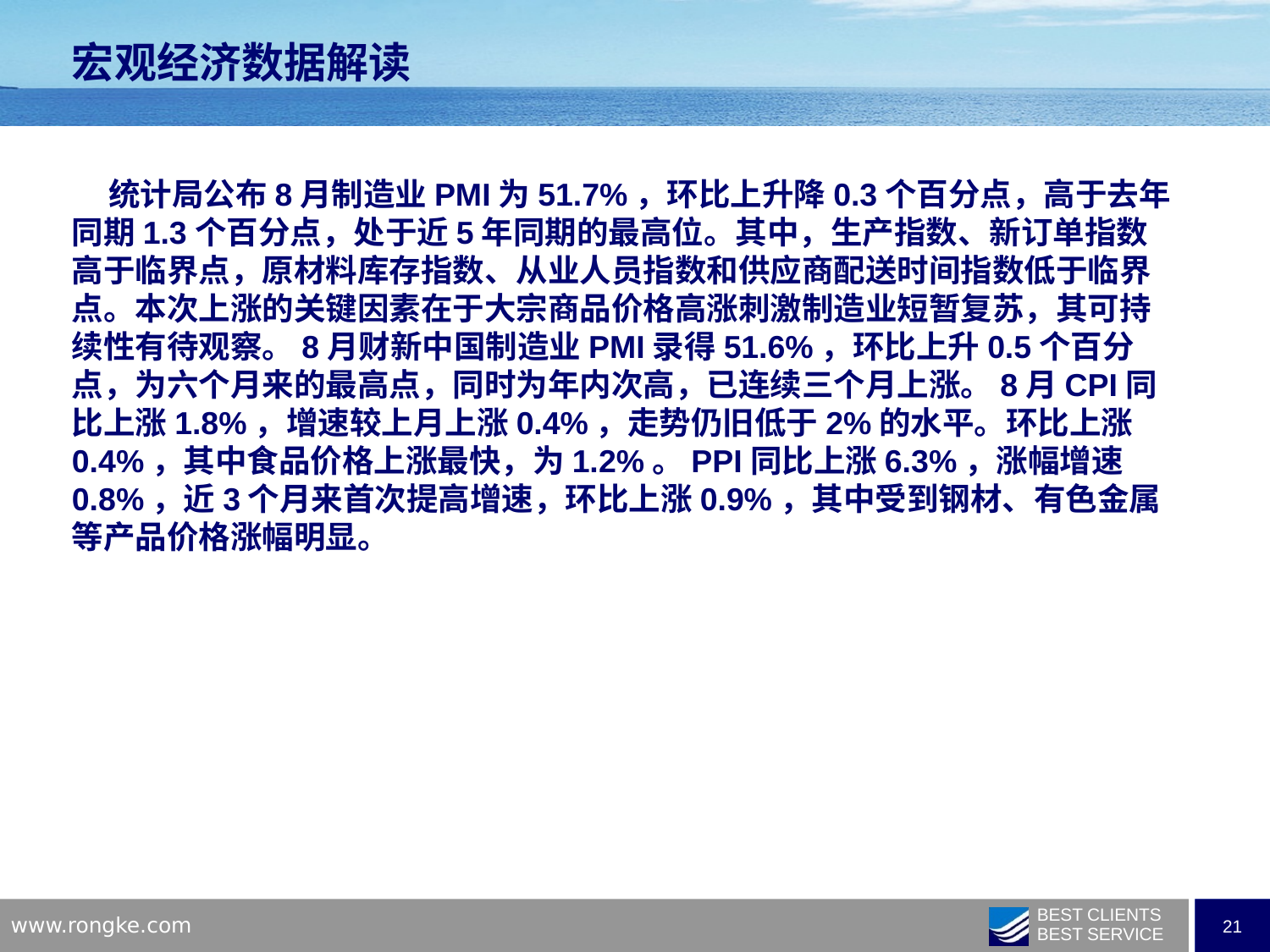

宏观经济数据解读
    统计局公布8月制造业PMI为51.7%，环比上升降0.3个百分点，高于去年同期1.3个百分点，处于近5年同期的最高位。其中，生产指数、新订单指数高于临界点，原材料库存指数、从业人员指数和供应商配送时间指数低于临界点。本次上涨的关键因素在于大宗商品价格高涨刺激制造业短暂复苏，其可持续性有待观察。8月财新中国制造业PMI录得51.6%，环比上升0.5个百分点，为六个月来的最高点，同时为年内次高，已连续三个月上涨。8月CPI同比上涨1.8%，增速较上月上涨0.4%，走势仍旧低于2%的水平。环比上涨0.4%，其中食品价格上涨最快，为1.2%。PPI同比上涨6.3%，涨幅增速0.8%，近3个月来首次提高增速，环比上涨0.9%，其中受到钢材、有色金属等产品价格涨幅明显。